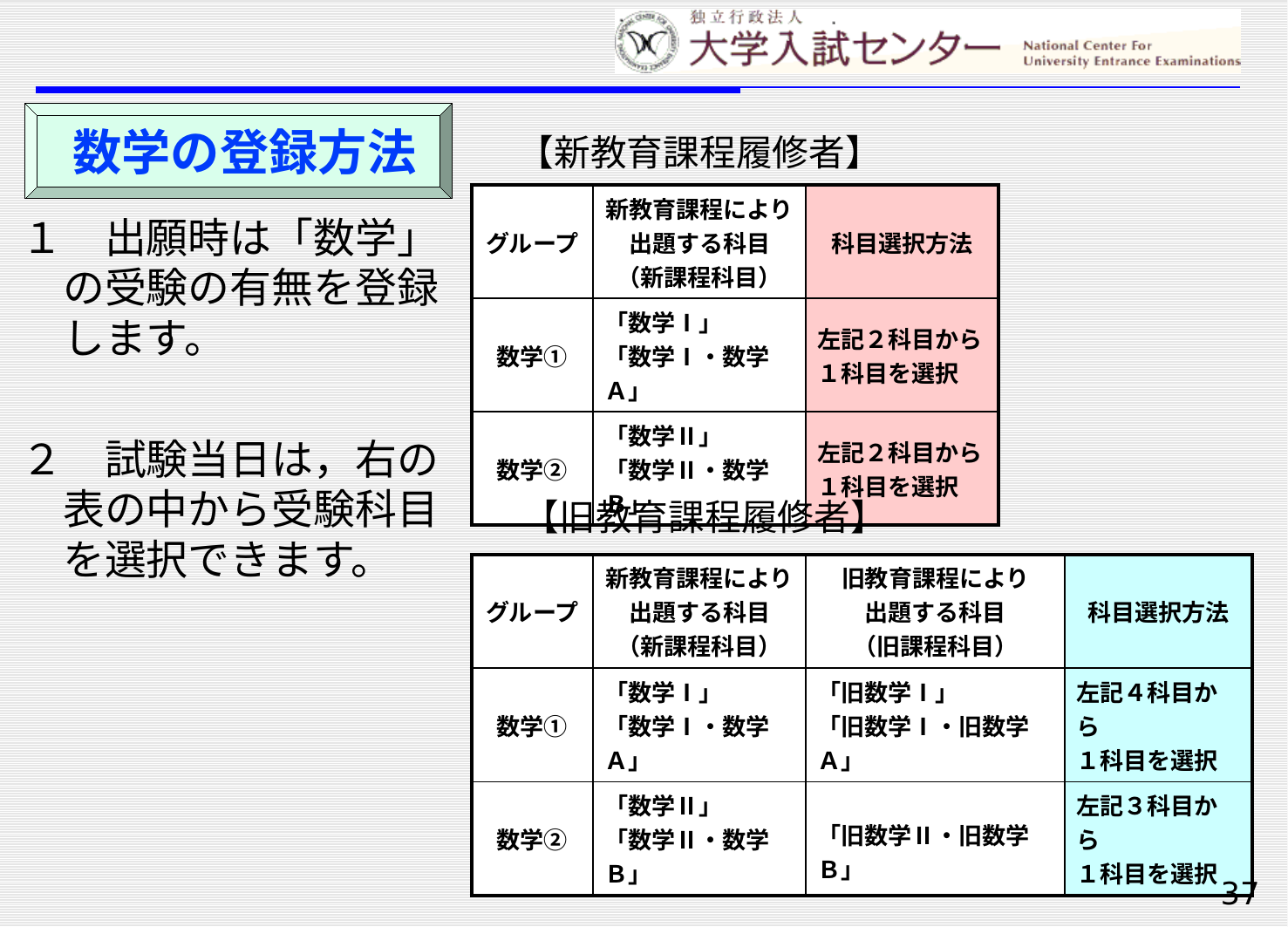

数学の登録方法
【新教育課程履修者】
| グループ | 新教育課程により 出題する科目 （新課程科目） | 科目選択方法 |
| --- | --- | --- |
| 数学① | 「数学Ⅰ」 「数学Ⅰ・数学Ａ」 | 左記２科目から １科目を選択 |
| 数学② | 「数学Ⅱ」 「数学Ⅱ・数学Ｂ」 | 左記２科目から １科目を選択 |
１　出願時は「数学」
　の受験の有無を登録
　します。

２　試験当日は，右の
　表の中から受験科目
　を選択できます。

【旧教育課程履修者】
| グループ | 新教育課程により出題する科目 （新課程科目） | 旧教育課程により 出題する科目 （旧課程科目） | 科目選択方法 |
| --- | --- | --- | --- |
| 数学① | 「数学Ⅰ」 「数学Ⅰ・数学Ａ」 | 「旧数学Ⅰ」 「旧数学Ⅰ・旧数学Ａ」 | 左記４科目から １科目を選択 |
| 数学② | 「数学Ⅱ」 「数学Ⅱ・数学Ｂ」 | 「旧数学Ⅱ・旧数学Ｂ」 | 左記３科目から １科目を選択 |
37